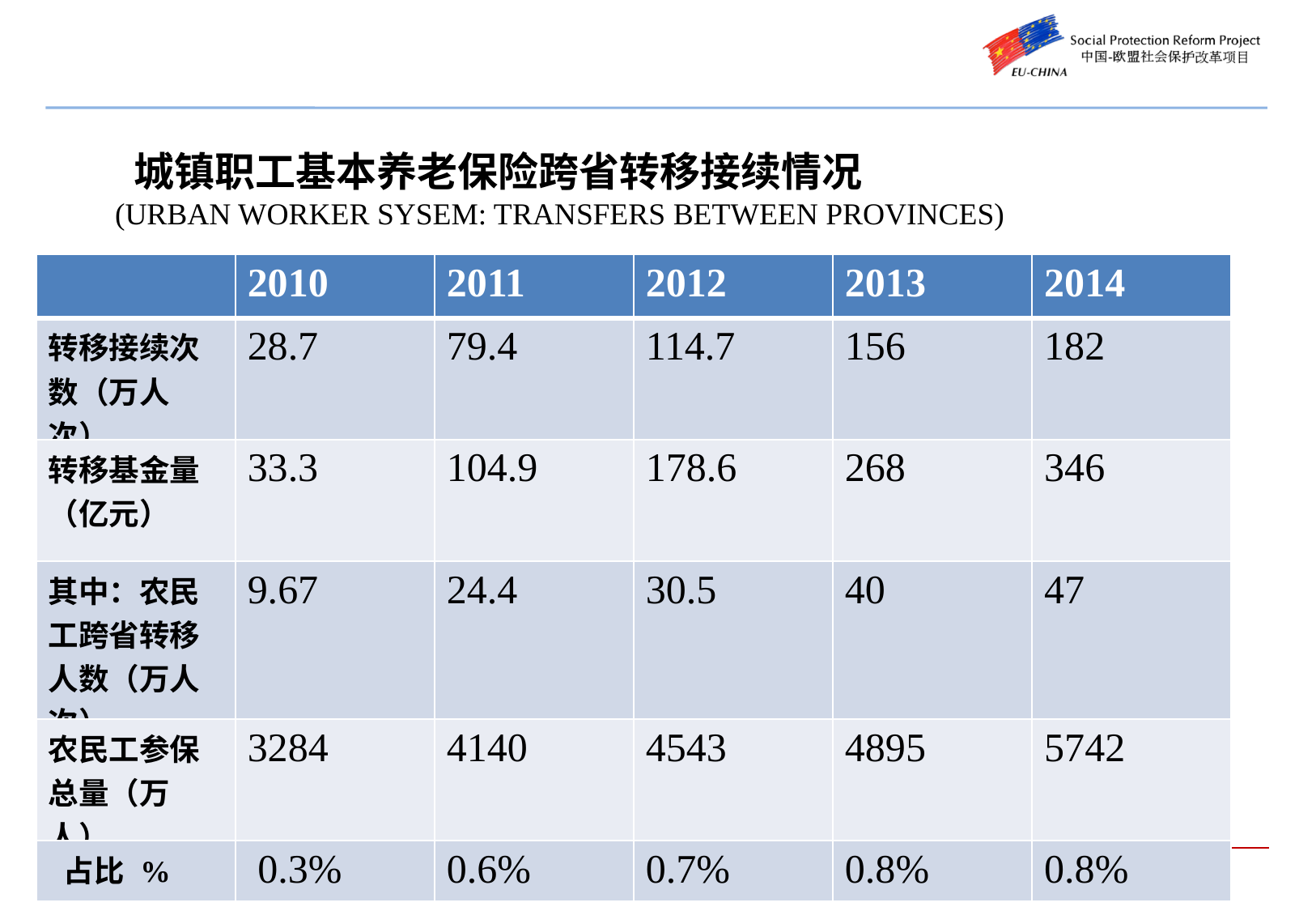

城镇职工基本养老保险跨省转移接续情况
(URBAN WORKER SYSEM: TRANSFERs BETWEEN provinces)

#
|  | 2010 | 2011 | 2012 | 2013 | 2014 |
| --- | --- | --- | --- | --- | --- |
| 转移接续次数（万人次） | 28.7 | 79.4 | 114.7 | 156 | 182 |
| 转移基金量（亿元） | 33.3 | 104.9 | 178.6 | 268 | 346 |
| 其中：农民工跨省转移人数（万人次） | 9.67 | 24.4 | 30.5 | 40 | 47 |
| 农民工参保总量（万人） | 3284 | 4140 | 4543 | 4895 | 5742 |
| 占比 % | 0.3% | 0.6% | 0.7% | 0.8% | 0.8% |